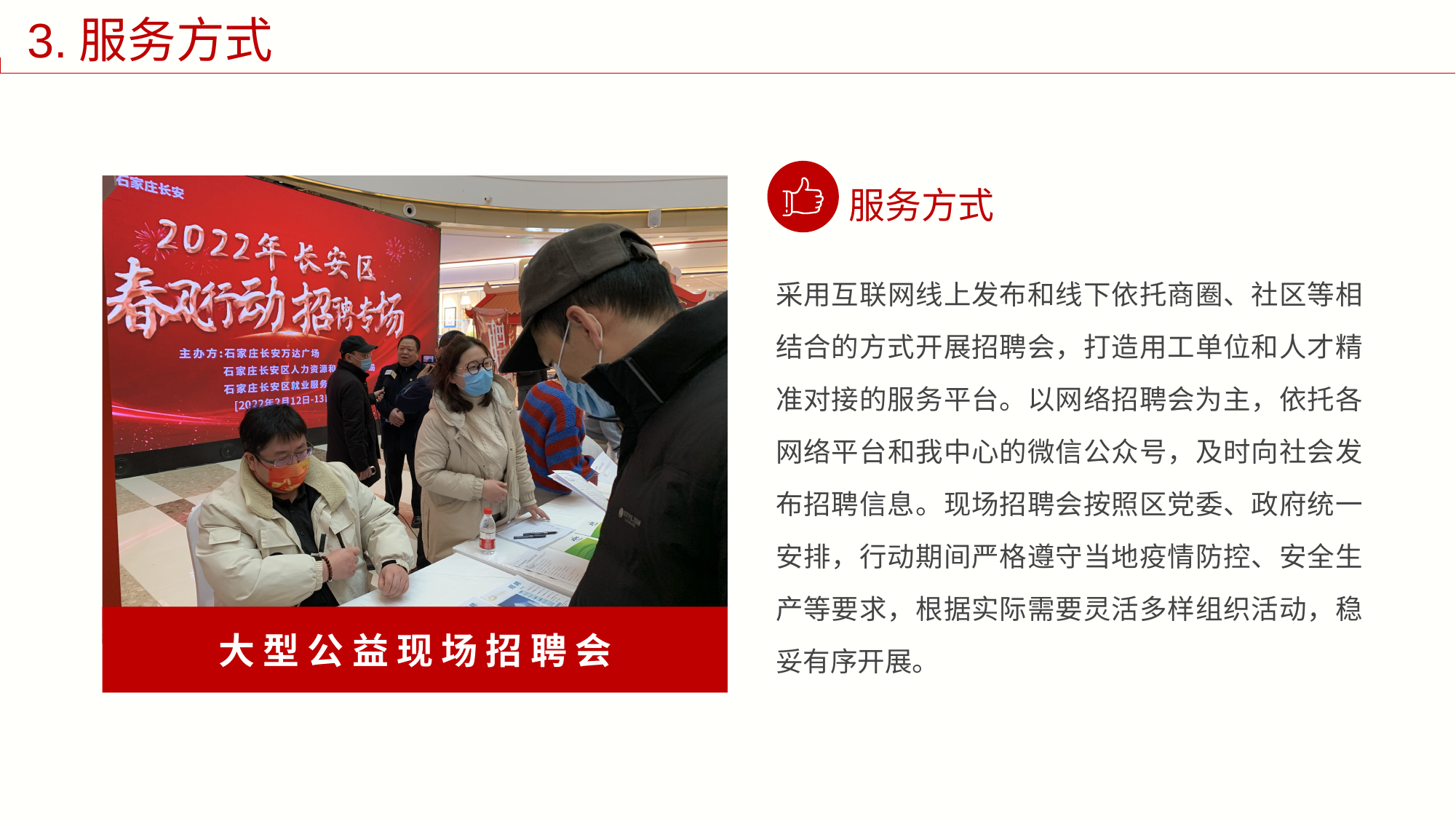

3.服务方式

服务方式
采用互联网线上发布和线下依托商圈、社区等相结合的方式开展招聘会，打造用工单位和人才精准对接的服务平台。以网络招聘会为主，依托各网络平台和我中心的微信公众号，及时向社会发布招聘信息。现场招聘会按照区党委、政府统一安排，行动期间严格遵守当地疫情防控、安全生产等要求，根据实际需要灵活多样组织活动，稳妥有序开展。
大 型 公 益 现 场 招 聘 会